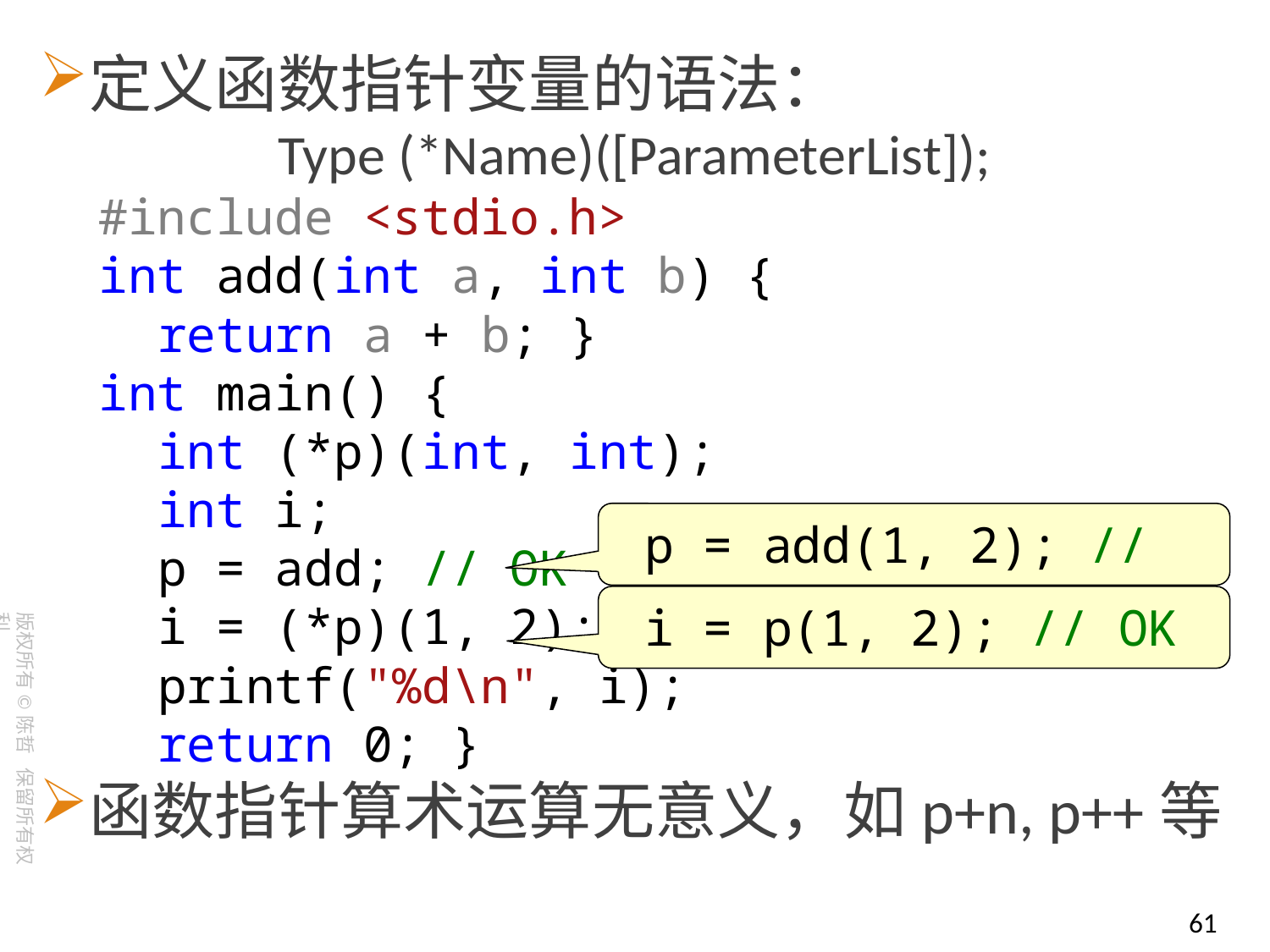

定义函数指针变量的语法：
Type (*Name)([ParameterList]);
  #include <stdio.h>
  int add(int a, int b) {
    return a + b; }
  int main() {
    int (*p)(int, int);
    int i;
    p = add; // OK
    i = (*p)(1, 2);
    printf("%d\n", i);
    return 0; }
函数指针算术运算无意义，如p+n, p++等
 p = add(1, 2); // Wrong
 i = p(1, 2); // OK
61